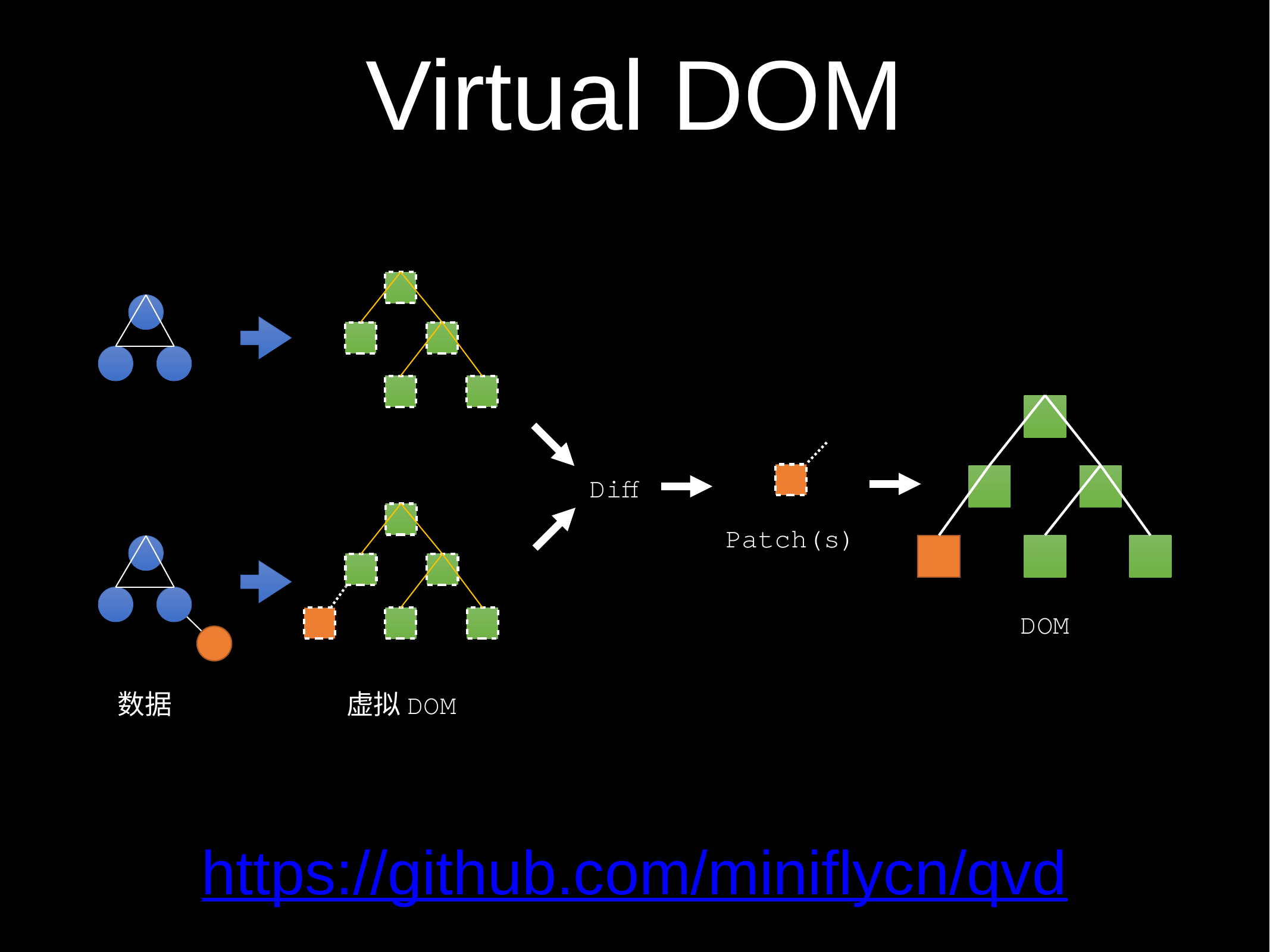

# Virtual DOM

Diff

Patch(s)

DOM

数据
虚拟DOM
https://github.com/miniflycn/qvd